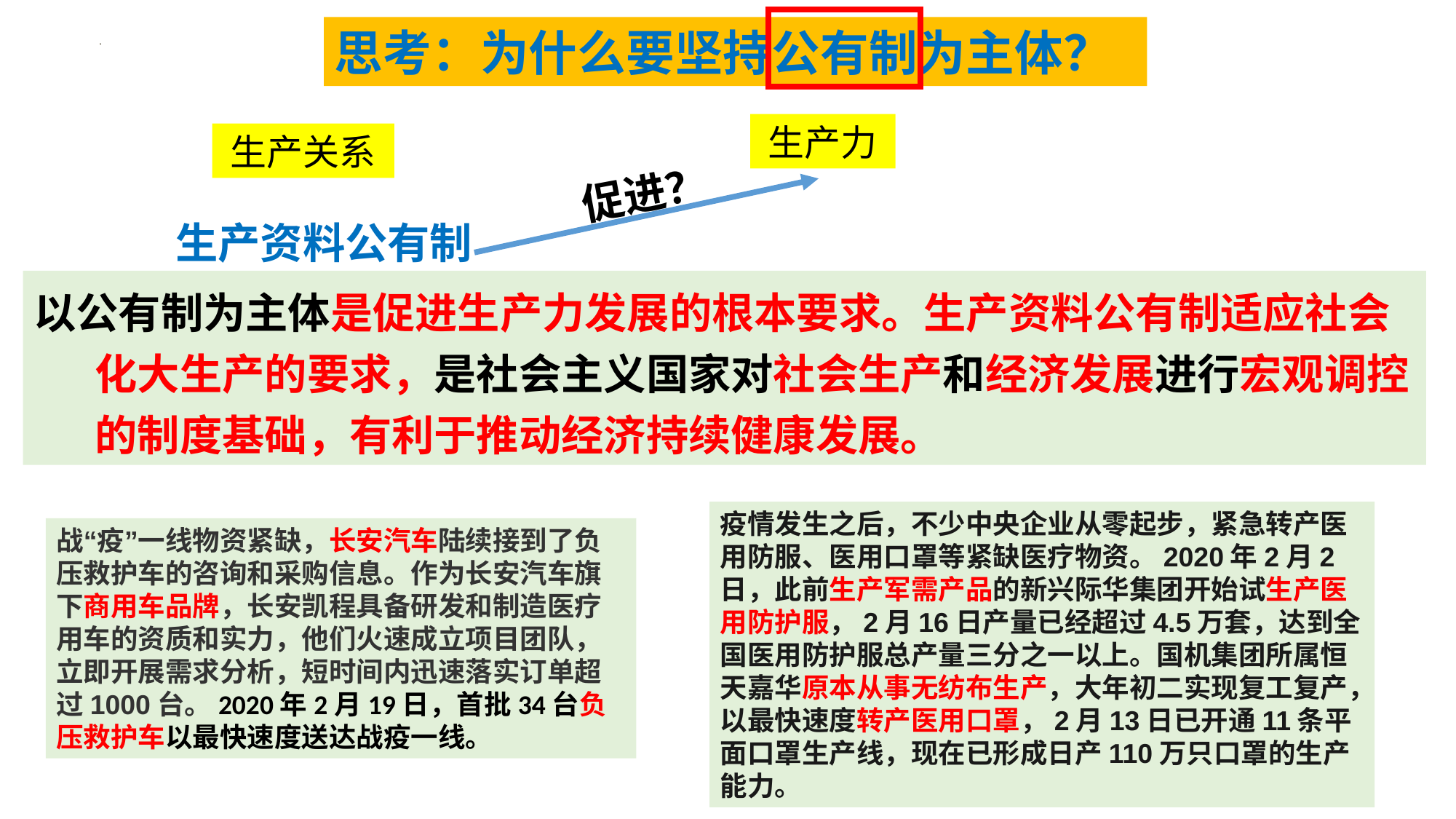

思考：为什么要坚持公有制为主体？

生产力
生产关系
促进？
生产资料公有制
以公有制为主体是促进生产力发展的根本要求。生产资料公有制适应社会化大生产的要求，是社会主义国家对社会生产和经济发展进行宏观调控的制度基础，有利于推动经济持续健康发展。
疫情发生之后，不少中央企业从零起步，紧急转产医用防服、医用口罩等紧缺医疗物资。2020年2月2日，此前生产军需产品的新兴际华集团开始试生产医用防护服，2月16日产量已经超过4.5万套，达到全国医用防护服总产量三分之一以上。国机集团所属恒天嘉华原本从事无纺布生产，大年初二实现复工复产，以最快速度转产医用口罩，2月13日已开通11条平面口罩生产线，现在已形成日产110万只口罩的生产能力。
战“疫”一线物资紧缺，长安汽车陆续接到了负压救护车的咨询和采购信息。作为长安汽车旗下商用车品牌，长安凯程具备研发和制造医疗用车的资质和实力，他们火速成立项目团队，立即开展需求分析，短时间内迅速落实订单超过1000台。2020年2月19日，首批34台负压救护车以最快速度送达战疫一线。